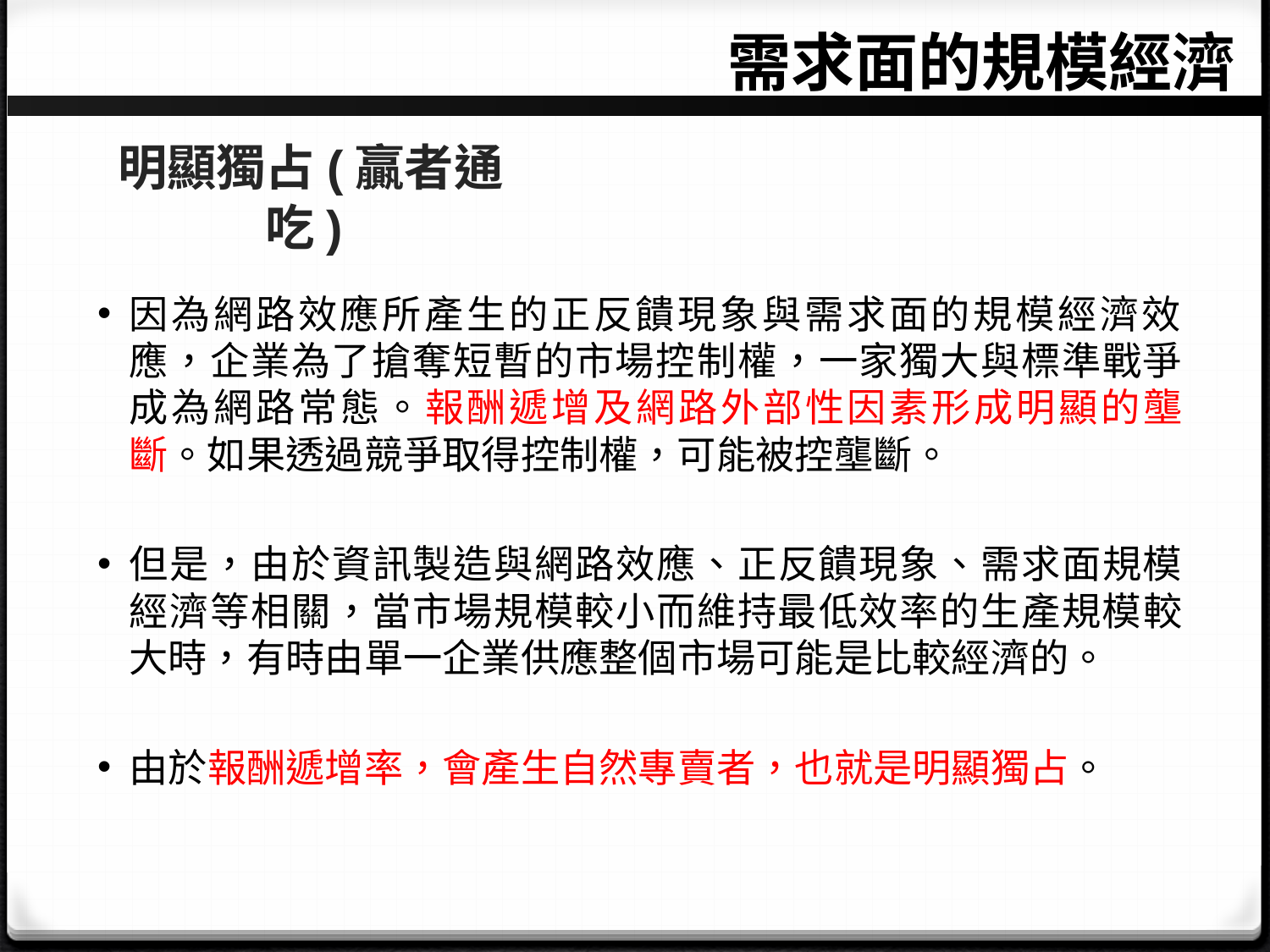

需求面的規模經濟

# 明顯獨占(贏者通吃)
因為網路效應所產生的正反饋現象與需求面的規模經濟效應，企業為了搶奪短暫的市場控制權，一家獨大與標準戰爭成為網路常態。報酬遞增及網路外部性因素形成明顯的壟斷。如果透過競爭取得控制權，可能被控壟斷。

但是，由於資訊製造與網路效應、正反饋現象、需求面規模經濟等相關，當市場規模較小而維持最低效率的生產規模較大時，有時由單一企業供應整個市場可能是比較經濟的。

由於報酬遞增率，會產生自然專賣者，也就是明顯獨占。